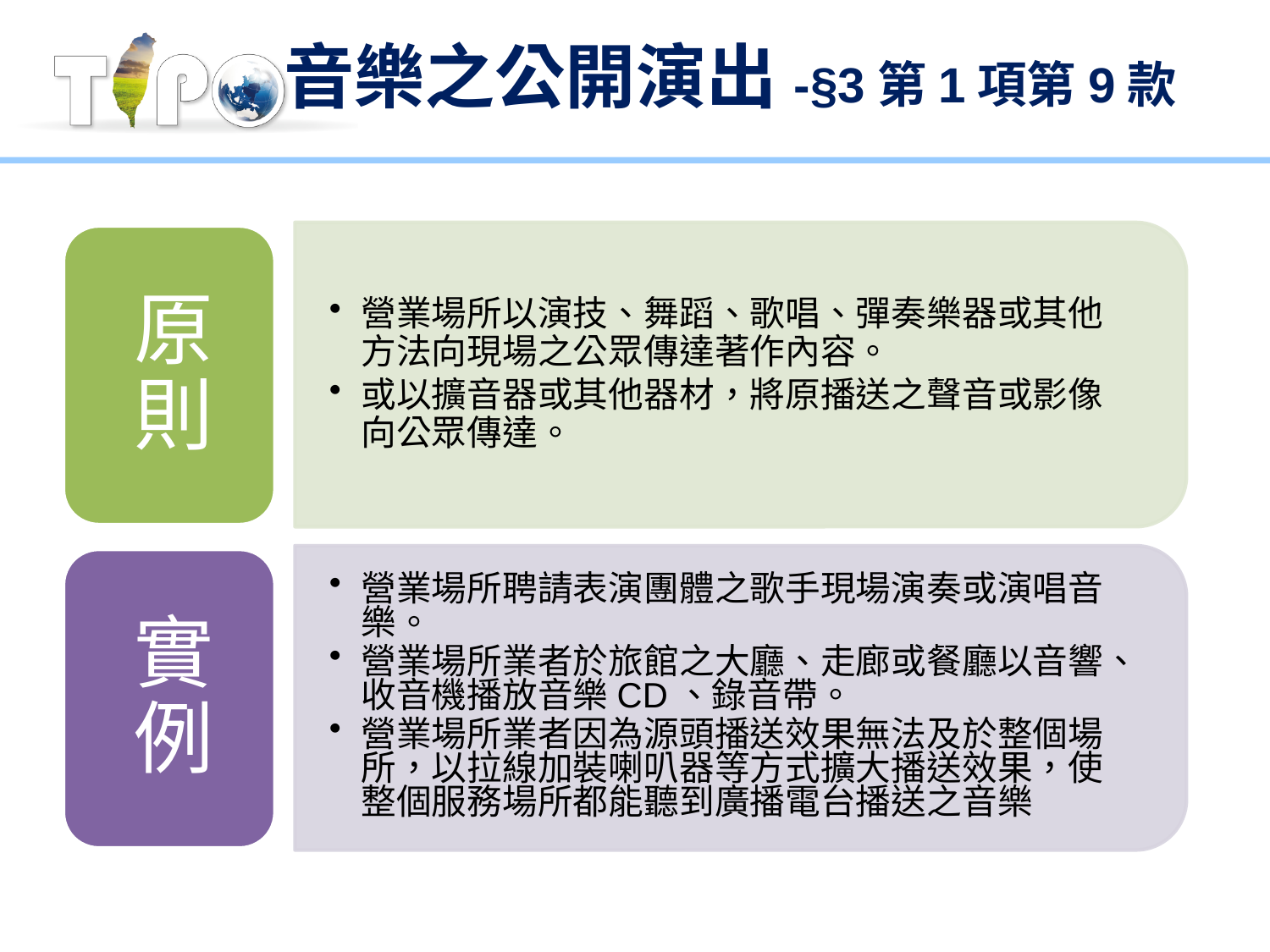

# 音樂之公開演出-§3第1項第9款
營業場所以演技、舞蹈、歌唱、彈奏樂器或其他方法向現場之公眾傳達著作內容。
或以擴音器或其他器材，將原播送之聲音或影像向公眾傳達。
原則
營業場所聘請表演團體之歌手現場演奏或演唱音樂。
營業場所業者於旅館之大廳、走廊或餐廳以音響、收音機播放音樂CD、錄音帶。
營業場所業者因為源頭播送效果無法及於整個場所，以拉線加裝喇叭器等方式擴大播送效果，使整個服務場所都能聽到廣播電台播送之音樂
實例